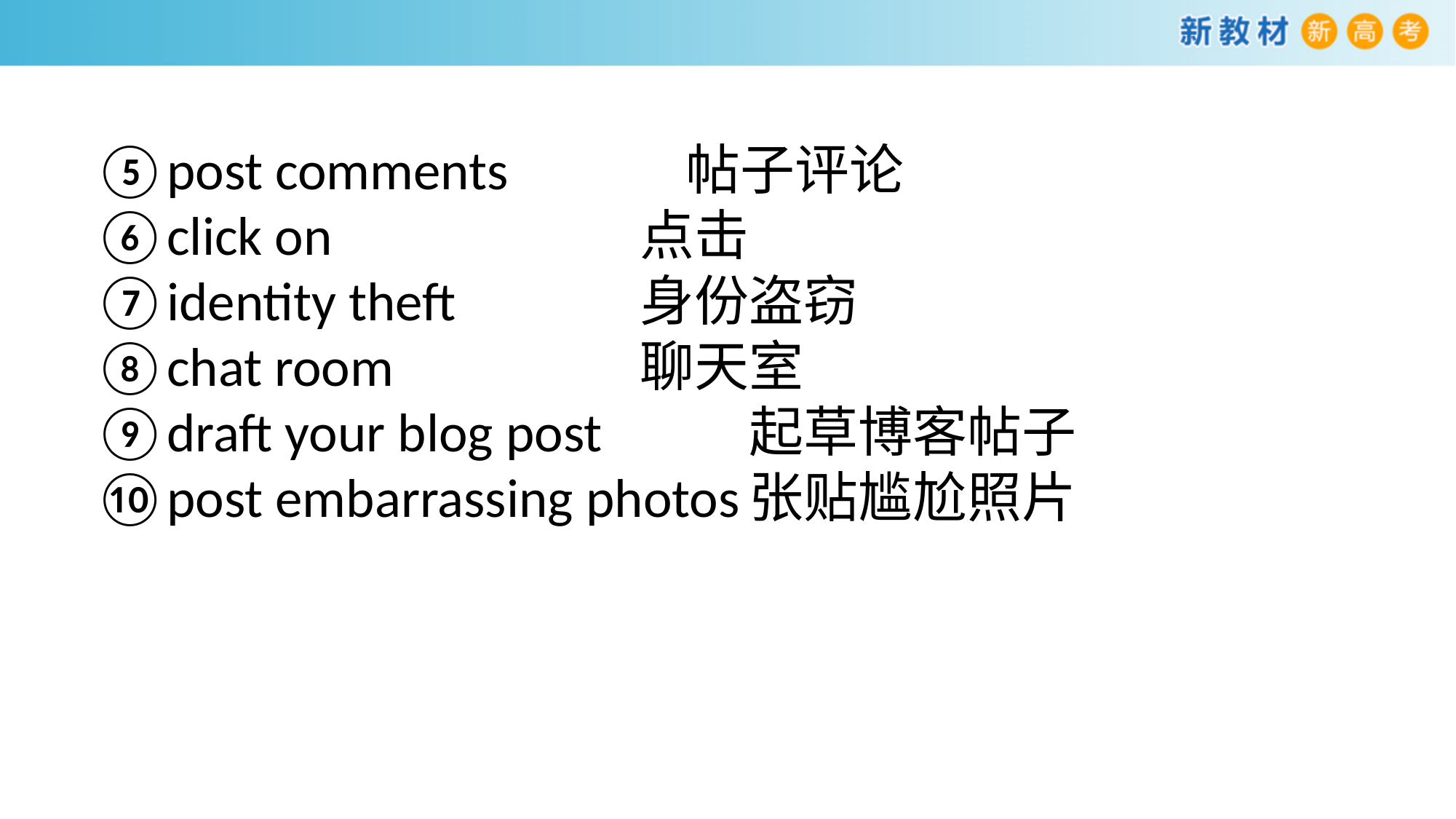

⑤post comments　　　帖子评论
⑥click on			点击
⑦identity theft		身份盗窃
⑧chat room			聊天室
⑨draft your blog post		起草博客帖子
⑩post embarrassing photos	张贴尴尬照片